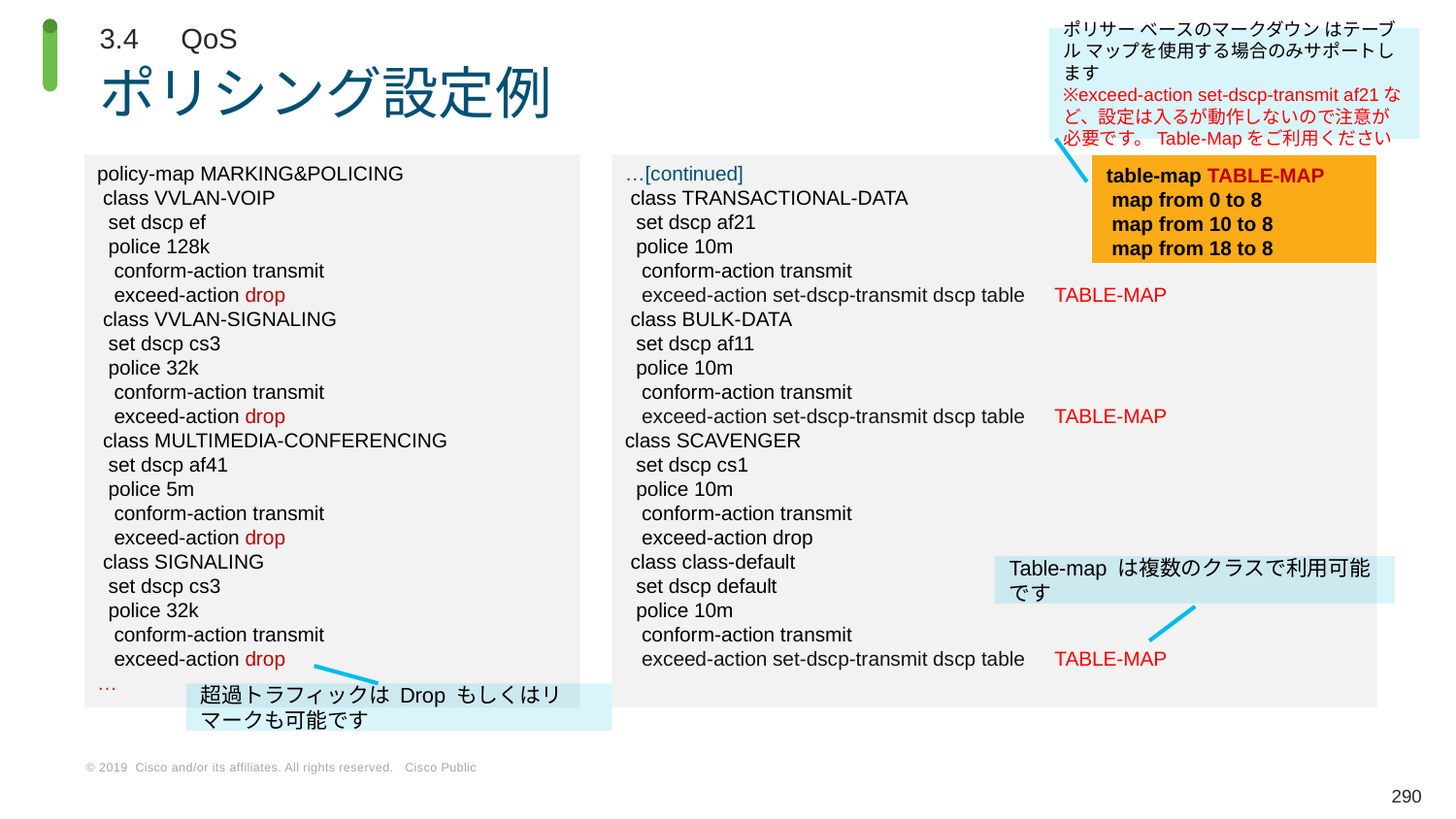

3.4　QoS
ポリサー ベースのマークダウン はテーブル マップを使用する場合のみサポートします
※exceed-action set-dscp-transmit af21など、設定は入るが動作しないので注意が必要です。Table-Mapをご利用ください
# ポリシング設定例
policy-map MARKING&POLICING
 class VVLAN-VOIP
  set dscp ef
  police 128k
   conform-action transmit
   exceed-action drop
 class VVLAN-SIGNALING
  set dscp cs3
  police 32k
   conform-action transmit
   exceed-action drop
 class MULTIMEDIA-CONFERENCING
  set dscp af41
  police 5m
   conform-action transmit
   exceed-action drop
 class SIGNALING
  set dscp cs3
  police 32k
   conform-action transmit
   exceed-action drop
…
…[continued]
 class TRANSACTIONAL-DATA
  set dscp af21
  police 10m
   conform-action transmit
   exceed-action set-dscp-transmit dscp table　TABLE-MAP
 class BULK-DATA
  set dscp af11
  police 10m
   conform-action transmit
   exceed-action set-dscp-transmit dscp table　TABLE-MAP
class SCAVENGER
  set dscp cs1
  police 10m
   conform-action transmit
   exceed-action drop
 class class-default
  set dscp default
  police 10m
   conform-action transmit
   exceed-action set-dscp-transmit dscp table　TABLE-MAP
table-map TABLE-MAP
 map from 0 to 8
 map from 10 to 8
 map from 18 to 8
Table-map は複数のクラスで利用可能です
超過トラフィックは Drop もしくはリマークも可能です
290